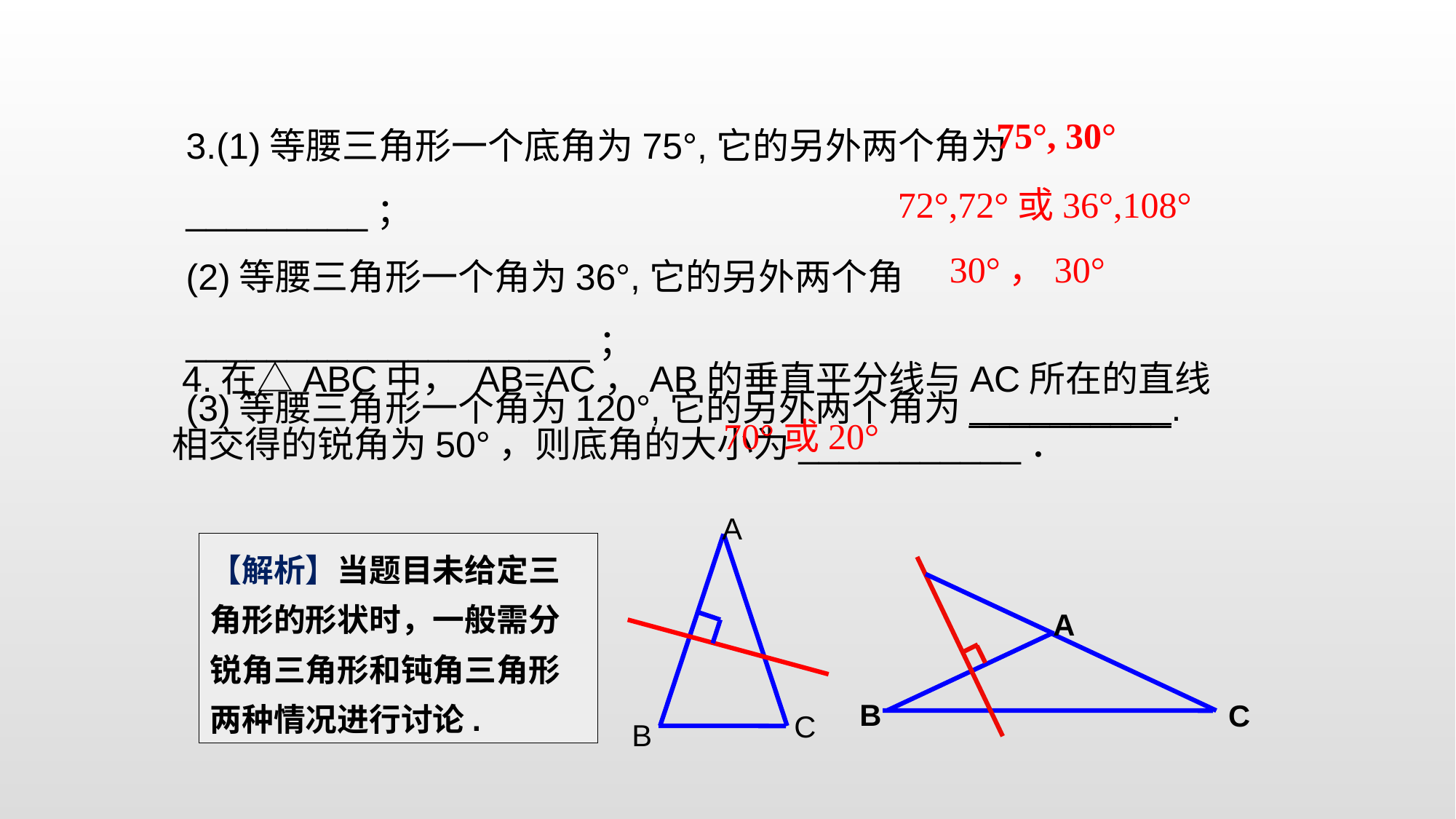

3.(1)等腰三角形一个底角为75°,它的另外两个角为_________；
(2)等腰三角形一个角为36°,它的另外两个角____________________；
(3)等腰三角形一个角为120°,它的另外两个角为__________.
75°, 30°
72°,72°或36°,108°
30°，30°
 4.在△ABC中， AB=AC，AB的垂直平分线与AC所在的直线相交得的锐角为50°，则底角的大小为___________．
70°或20°
A

C
B
【解析】当题目未给定三角形的形状时，一般需分锐角三角形和钝角三角形两种情况进行讨论.

A

B
C